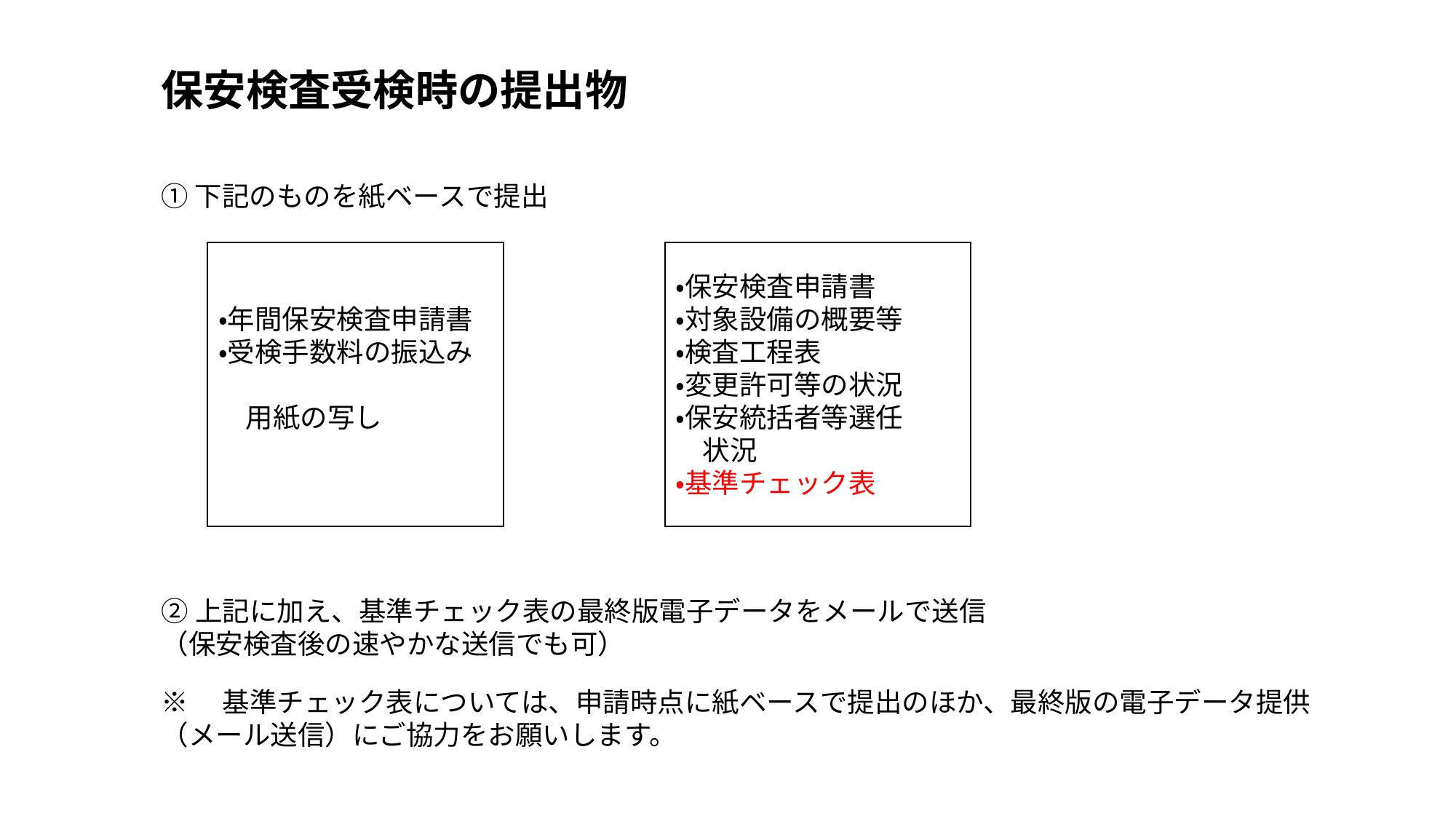

保安検査受検時の提出物
①下記のものを紙ベースで提出
・年間保安検査申請書
・受検手数料の振込み
　用紙の写し

・保安検査申請書
・対象設備の概要等
・検査工程表
・変更許可等の状況
・保安統括者等選任
　状況
・基準チェック表
②上記に加え、基準チェック表の最終版電子データをメールで送信
（保安検査後の速やかな送信でも可）
※　基準チェック表については、申請時点に紙ベースで提出のほか、最終版の電子データ提供（メール送信）にご協力をお願いします。